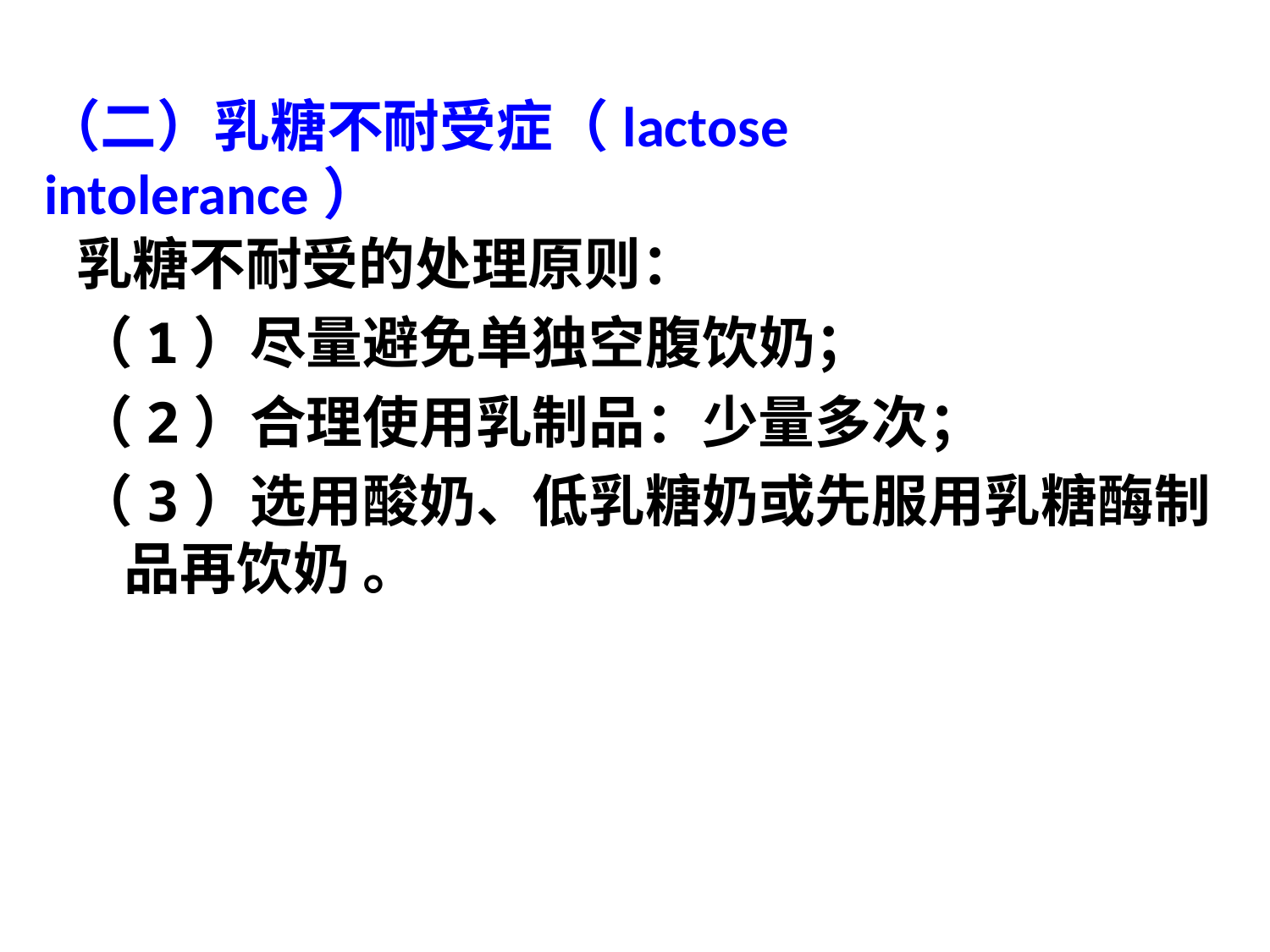

（二）乳糖不耐受症（lactose intolerance）

乳糖不耐受的处理原则：
（1）尽量避免单独空腹饮奶；
（2）合理使用乳制品：少量多次；
（3）选用酸奶、低乳糖奶或先服用乳糖酶制 品再饮奶 。